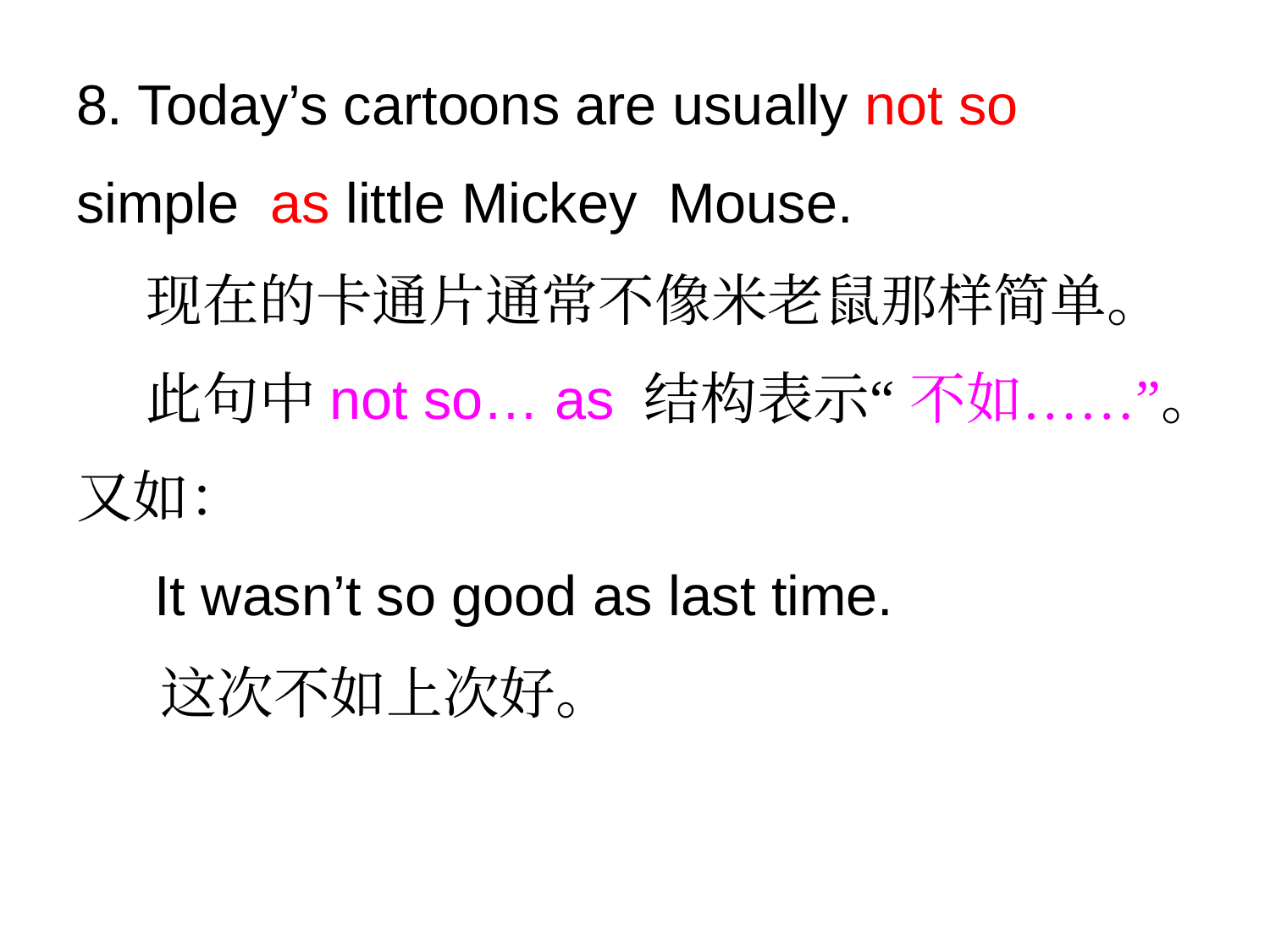

8. Today’s cartoons are usually not so simple  as little Mickey  Mouse.
    现在的卡通片通常不像米老鼠那样简单。
    此句中not so… as 结构表示“ 不如……”。又如：
     It wasn’t so good as last time.
     这次不如上次好。